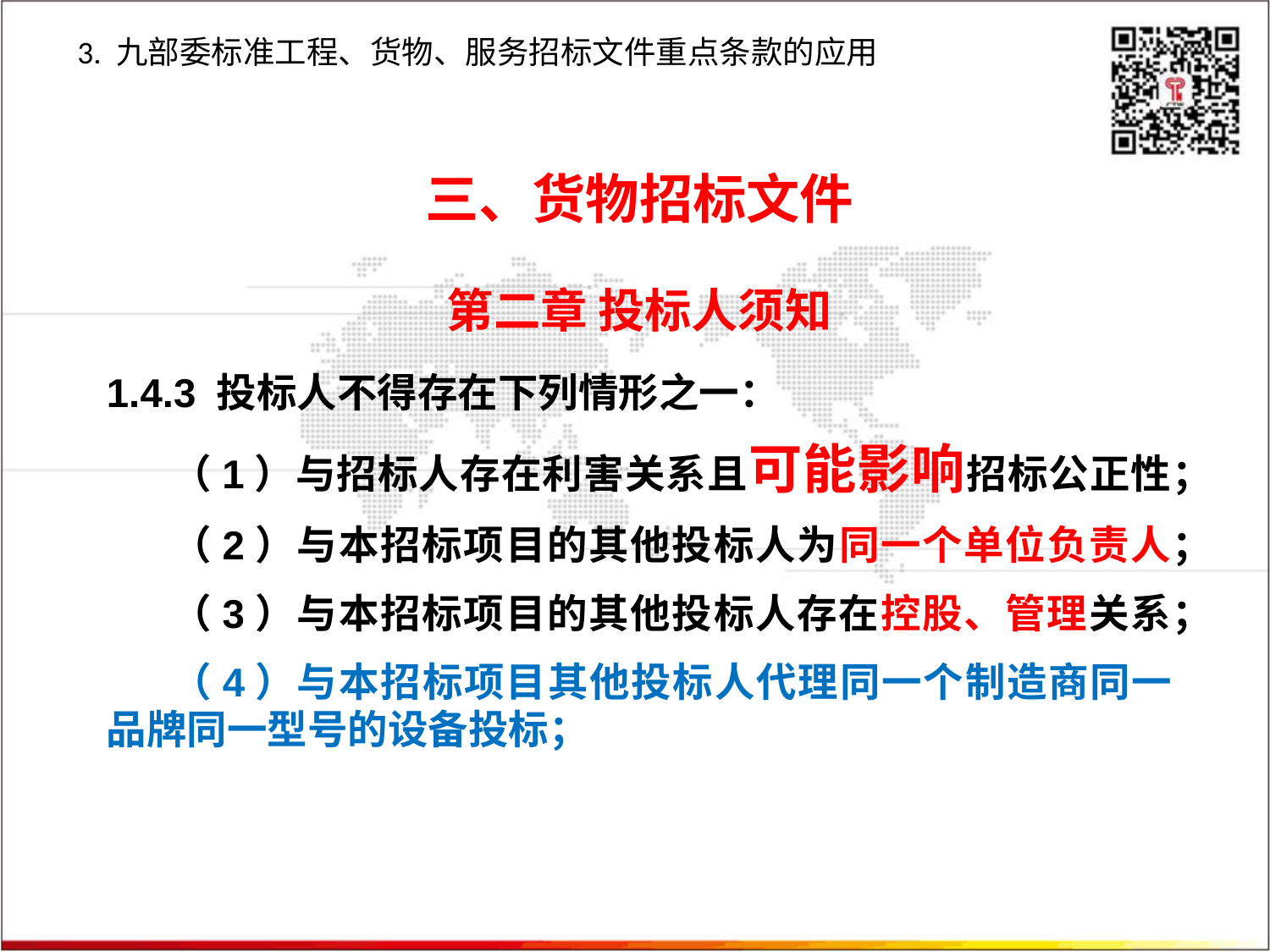

3. 九部委标准工程、货物、服务招标文件重点条款的应用
三、货物招标文件
第二章 投标人须知
1.4.3 投标人不得存在下列情形之一：
（1）与招标人存在利害关系且可能影响招标公正性；
（2）与本招标项目的其他投标人为同一个单位负责人；
（3）与本招标项目的其他投标人存在控股、管理关系；
（4）与本招标项目其他投标人代理同一个制造商同一品牌同一型号的设备投标；